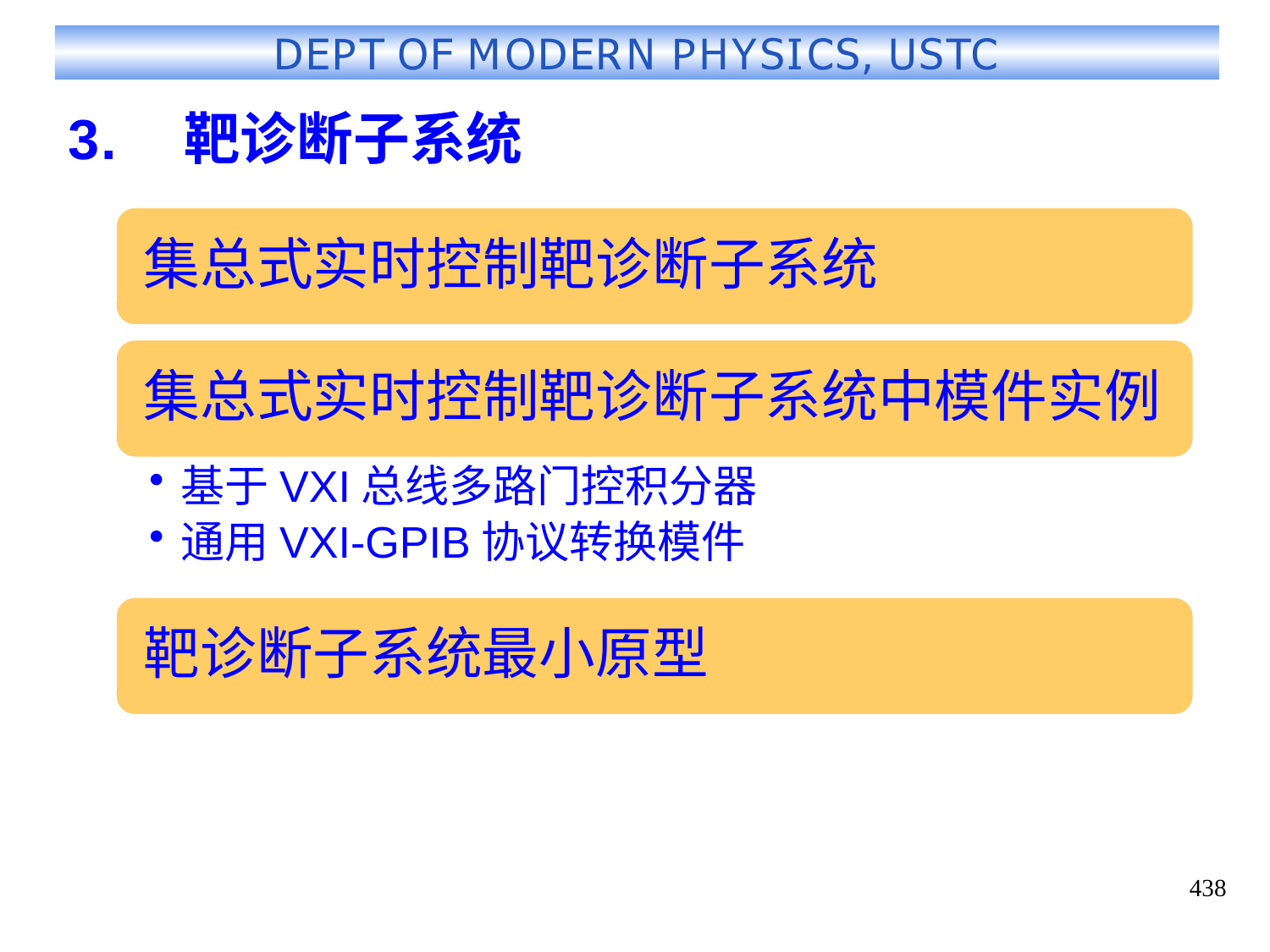

# 靶诊断子系统
集总式实时控制靶诊断子系统
集总式实时控制靶诊断子系统中模件实例
基于VXI总线多路门控积分器
通用VXI-GPIB协议转换模件
靶诊断子系统最小原型
438